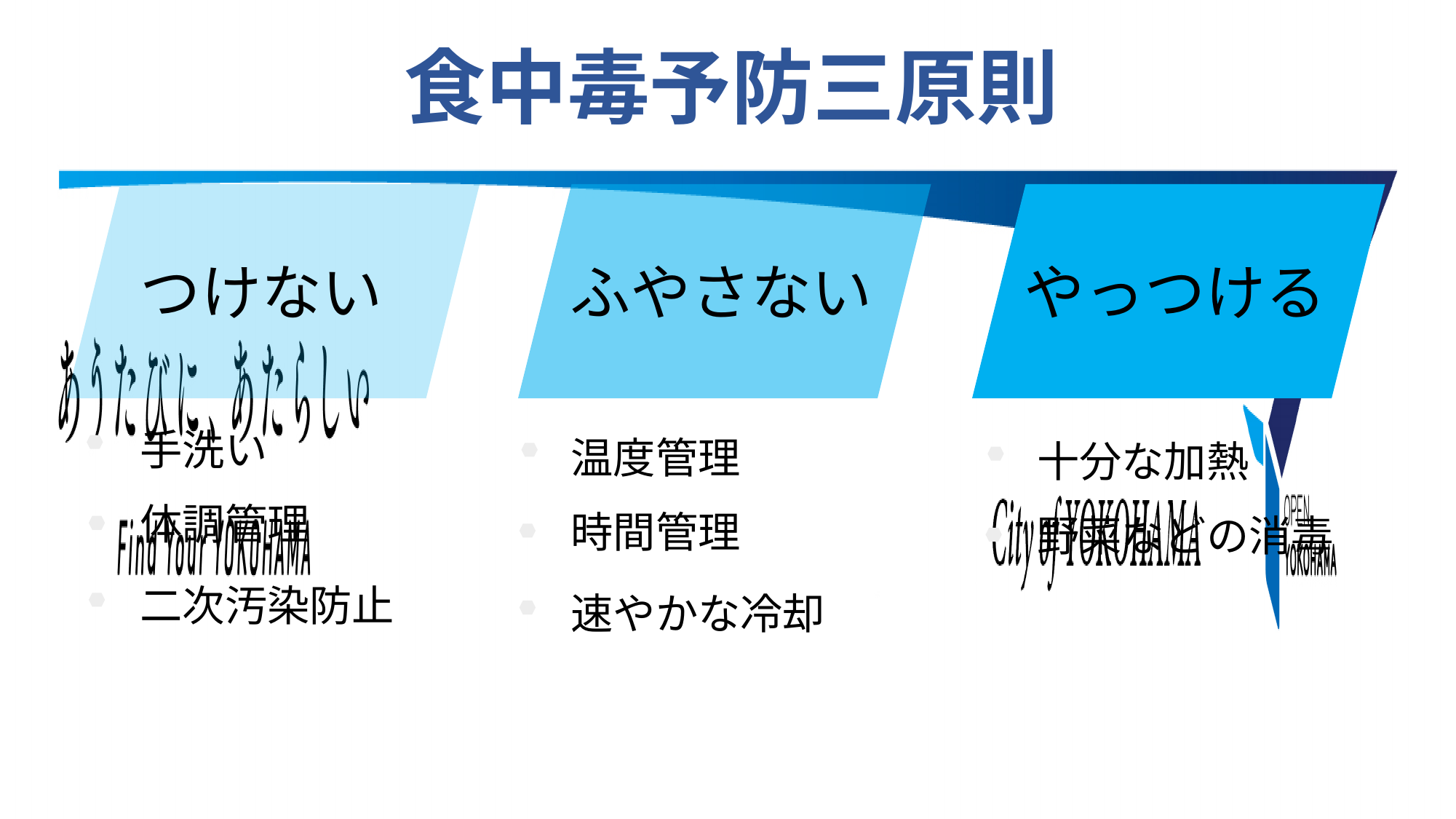

# 食中毒予防三原則

つけない

ふやさない

やっつける
手洗い
温度管理
十分な加熱

体調管理
時間管理
野菜などの消毒

二次汚染防止
速やかな冷却